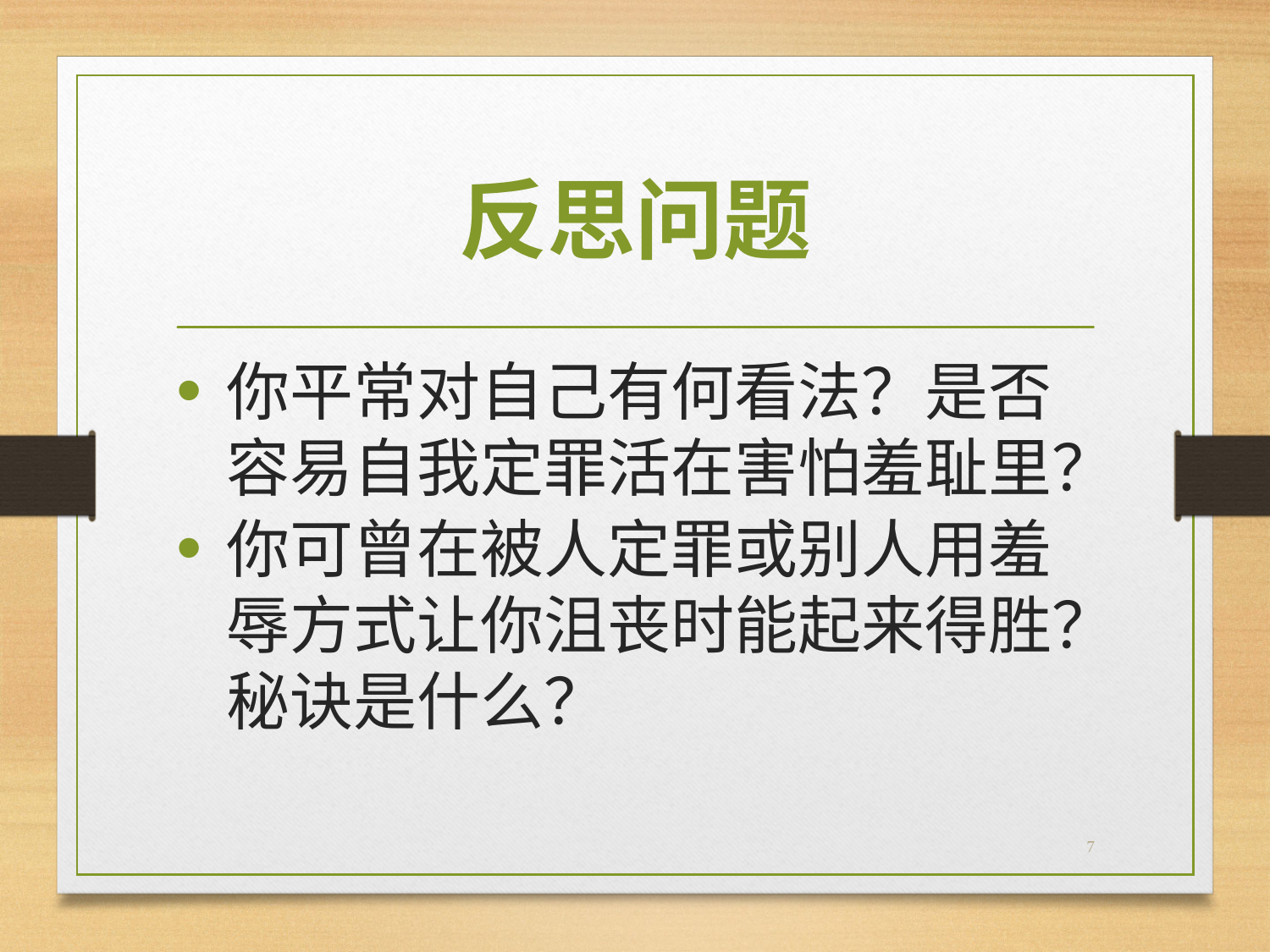

# 反思问题
你平常对自己有何看法？是否容易自我定罪活在害怕羞耻里？
你可曾在被人定罪或别人用羞辱方式让你沮丧时能起来得胜？秘诀是什么？
7